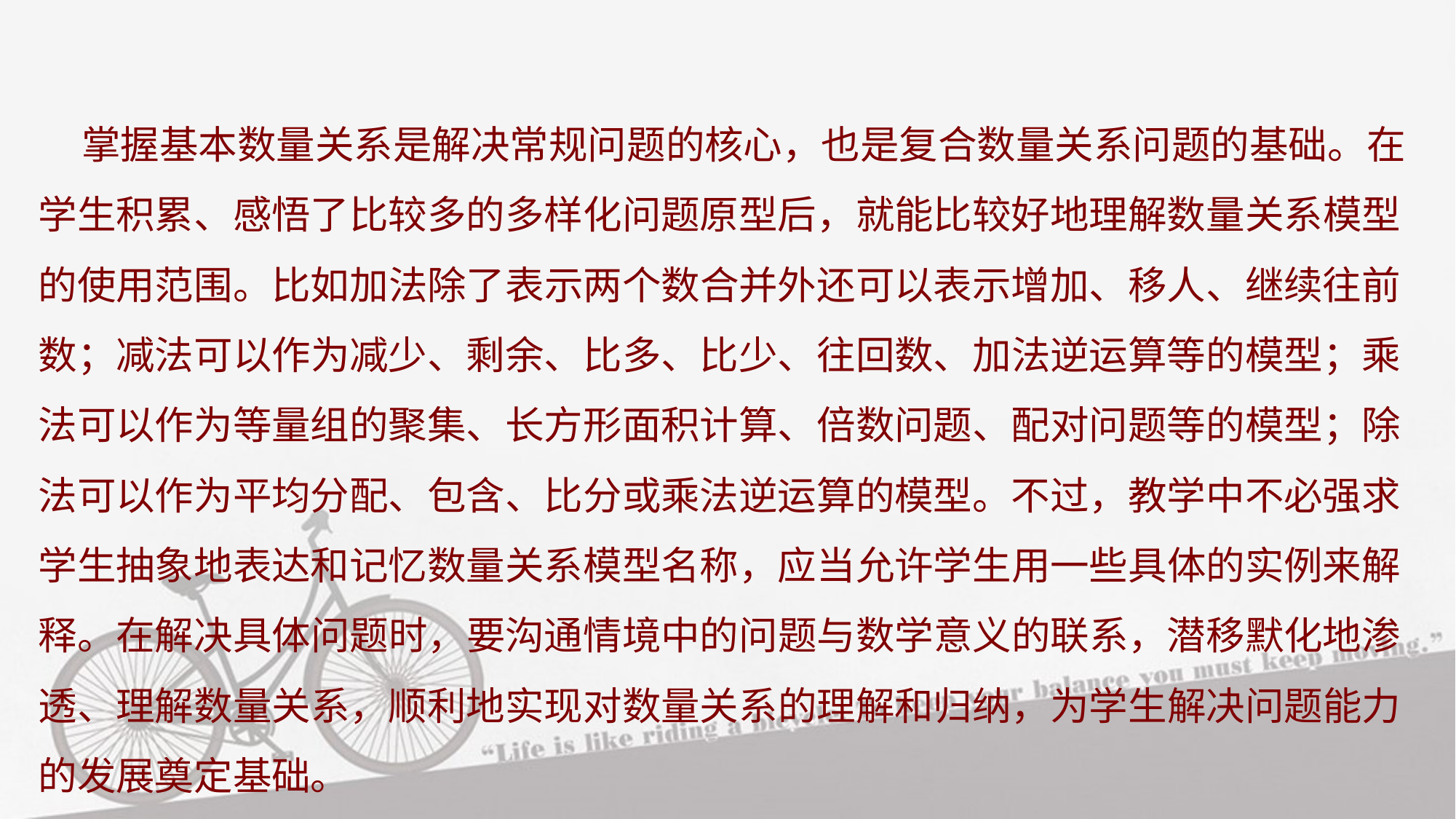

#
    掌握基本数量关系是解决常规问题的核心，也是复合数量关系问题的基础。在学生积累、感悟了比较多的多样化问题原型后，就能比较好地理解数量关系模型的使用范围。比如加法除了表示两个数合并外还可以表示增加、移人、继续往前数；减法可以作为减少、剩余、比多、比少、往回数、加法逆运算等的模型；乘法可以作为等量组的聚集、长方形面积计算、倍数问题、配对问题等的模型；除法可以作为平均分配、包含、比分或乘法逆运算的模型。不过，教学中不必强求学生抽象地表达和记忆数量关系模型名称，应当允许学生用一些具体的实例来解释。在解决具体问题时，要沟通情境中的问题与数学意义的联系，潜移默化地渗透、理解数量关系，顺利地实现对数量关系的理解和归纳，为学生解决问题能力的发展奠定基础。